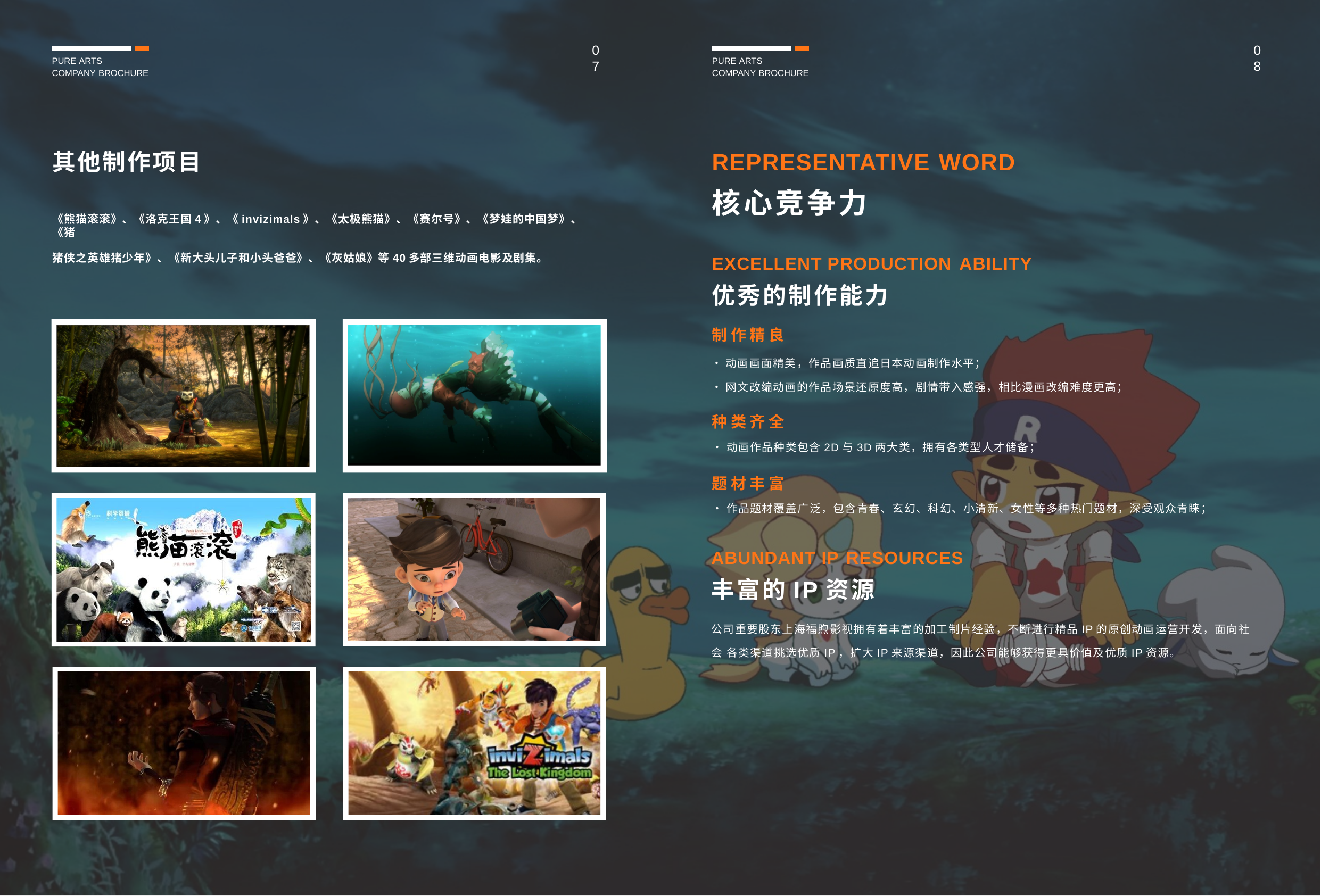

07
08

PURE ARTS
COMPANY BROCHURE
PURE ARTS
COMPANY BROCHURE
REPRESENTATIVE WORD
核心竞争力
EXCELLENT PRODUCTION ABILITY
优秀的制作能力
制作精良
•动画画面精美，作品画质直追日本动画制作水平；
•网文改编动画的作品场景还原度高，剧情带入感强，相比漫画改编难度更高；
其他制作项目
《熊猫滚滚》、《洛克王国4》、《invizimals》、《太极熊猫》、《赛尔号》、《梦娃的中国梦》、《猪
猪侠之英雄猪少年》、《新大头儿子和小头爸爸》、《灰姑娘》等40多部三维动画电影及剧集。

种类齐全
•动画作品种类包含2D与3D两大类，拥有各类型人才储备；

题材丰富
•作品题材覆盖广泛，包含青春、玄幻、科幻、小清新、女性等多种热门题材，深受观众青睐；

ABUNDANT IP RESOURCES
丰富的IP资源
公司重要股东上海福煦影视拥有着丰富的加工制片经验，不断进行精品IP的原创动画运营开发，面向社会 各类渠道挑选优质IP，扩大IP来源渠道，因此公司能够获得更具价值及优质IP资源。